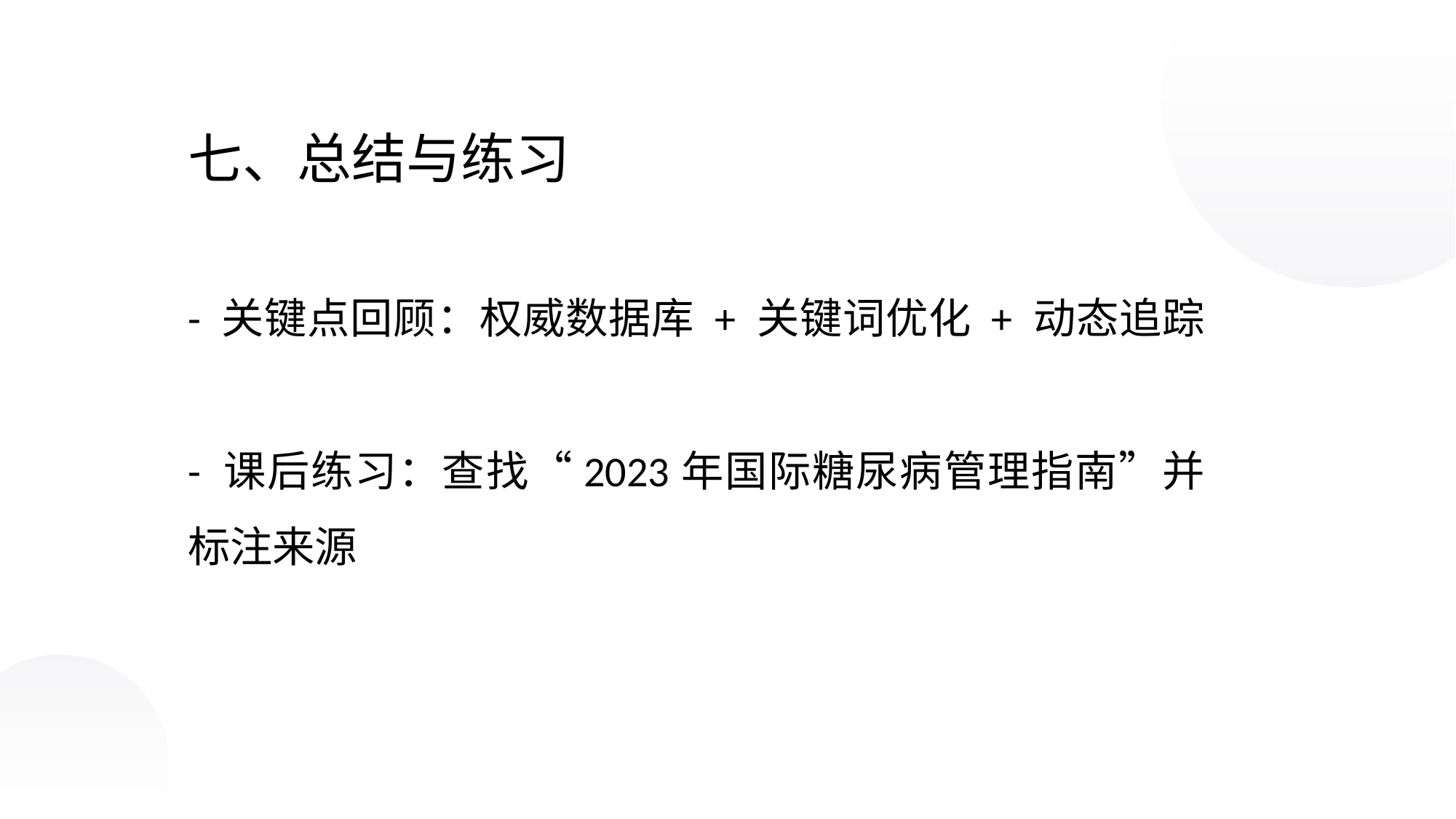

七、总结与练习

- 关键点回顾：权威数据库 + 关键词优化 + 动态追踪
- 课后练习：查找“2023年国际糖尿病管理指南”并标注来源